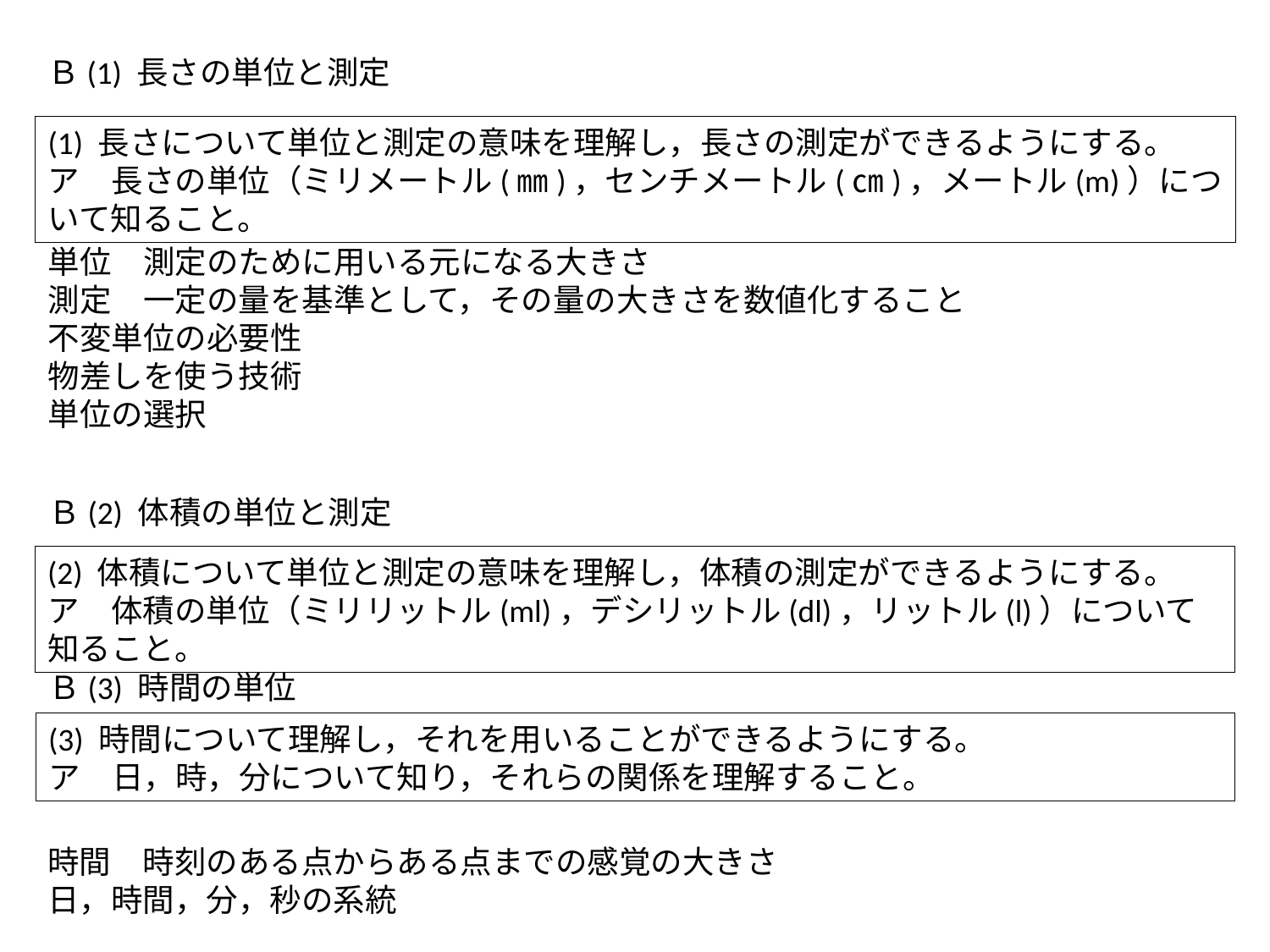

Ｂ(1) 長さの単位と測定
(1) 長さについて単位と測定の意味を理解し，長さの測定ができるようにする。
ア　長さの単位（ミリメートル(㎜)，センチメートル(㎝)，メートル(m)）について知ること。
単位　測定のために用いる元になる大きさ
測定　一定の量を基準として，その量の大きさを数値化すること
不変単位の必要性
物差しを使う技術
単位の選択
Ｂ(2) 体積の単位と測定
(2) 体積について単位と測定の意味を理解し，体積の測定ができるようにする。
ア　体積の単位（ミリリットル(ml)，デシリットル(dl)，リットル(l)）について知ること。
Ｂ(3) 時間の単位
(3) 時間について理解し，それを用いることができるようにする。
ア　日，時，分について知り，それらの関係を理解すること。
時間　時刻のある点からある点までの感覚の大きさ
日，時間，分，秒の系統